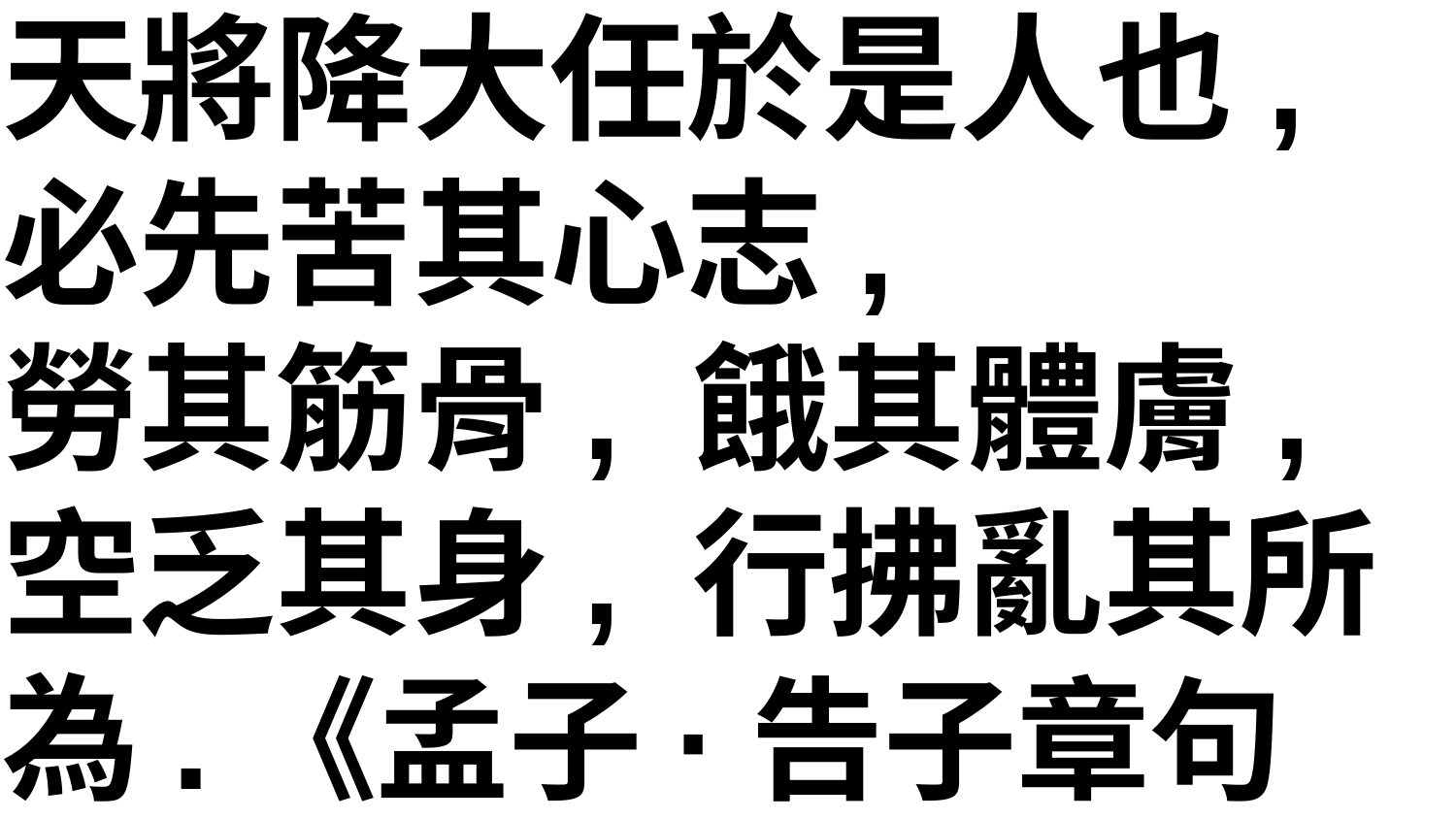

天將降大任於是人也,
必先苦其心志,
勞其筋骨, 餓其體膚,
空乏其身, 行拂亂其所為.《孟子·告子章句下·v.15》